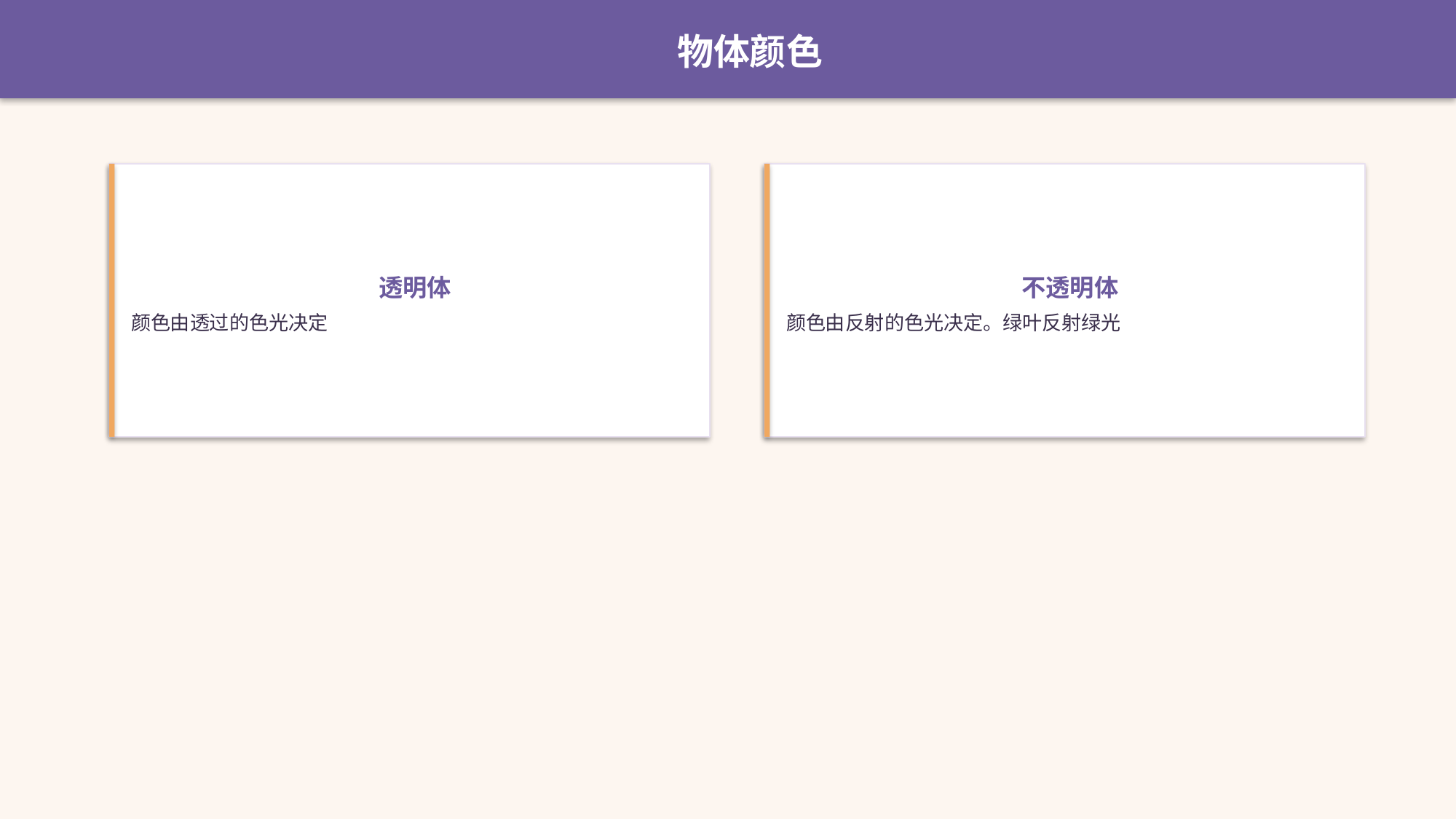

物体颜色
透明体
颜色由透过的色光决定

不透明体
颜色由反射的色光决定。绿叶反射绿光